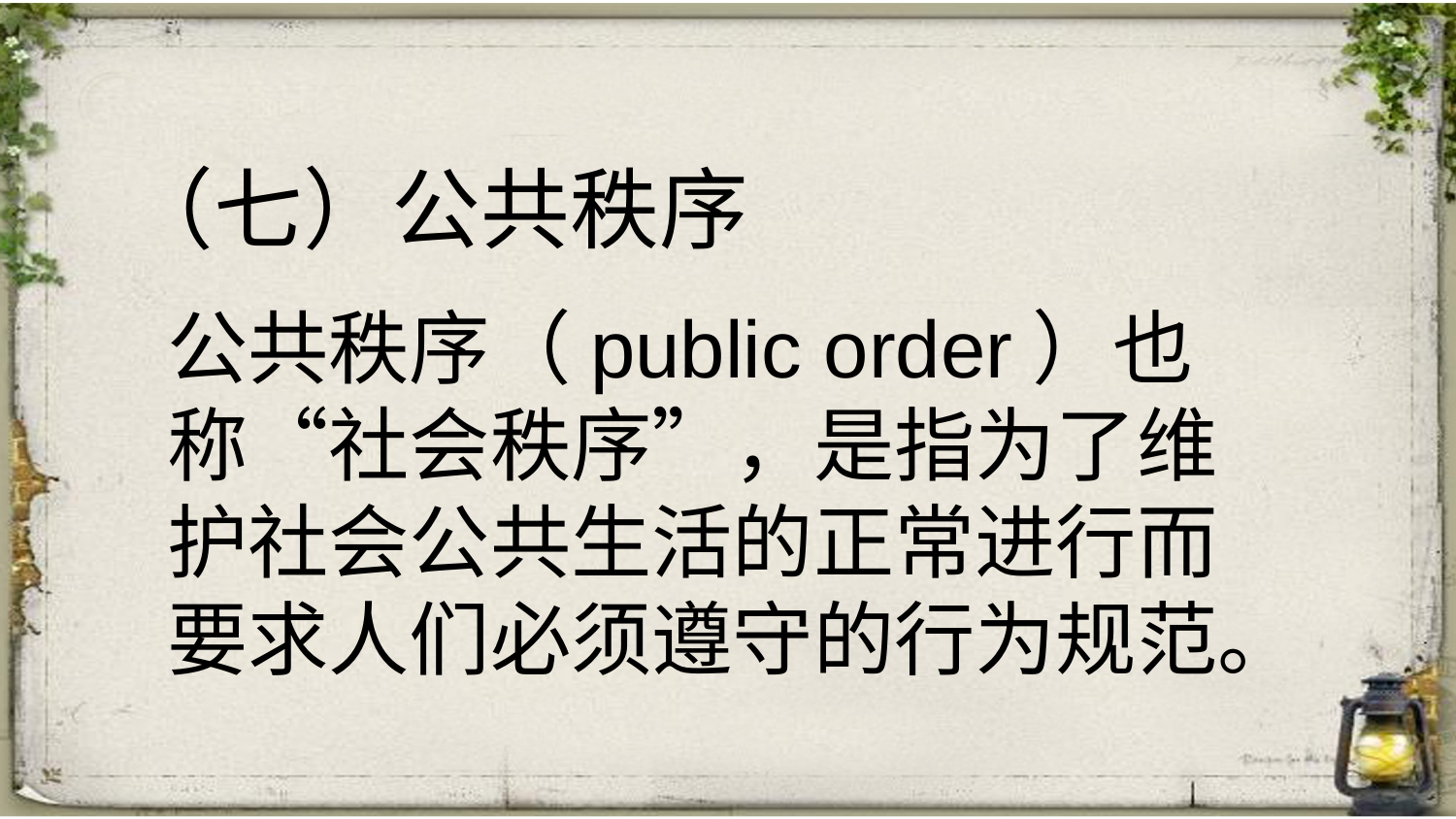

（七）公共秩序
公共秩序（public order）也称“社会秩序”，是指为了维护社会公共生活的正常进行而要求人们必须遵守的行为规范。